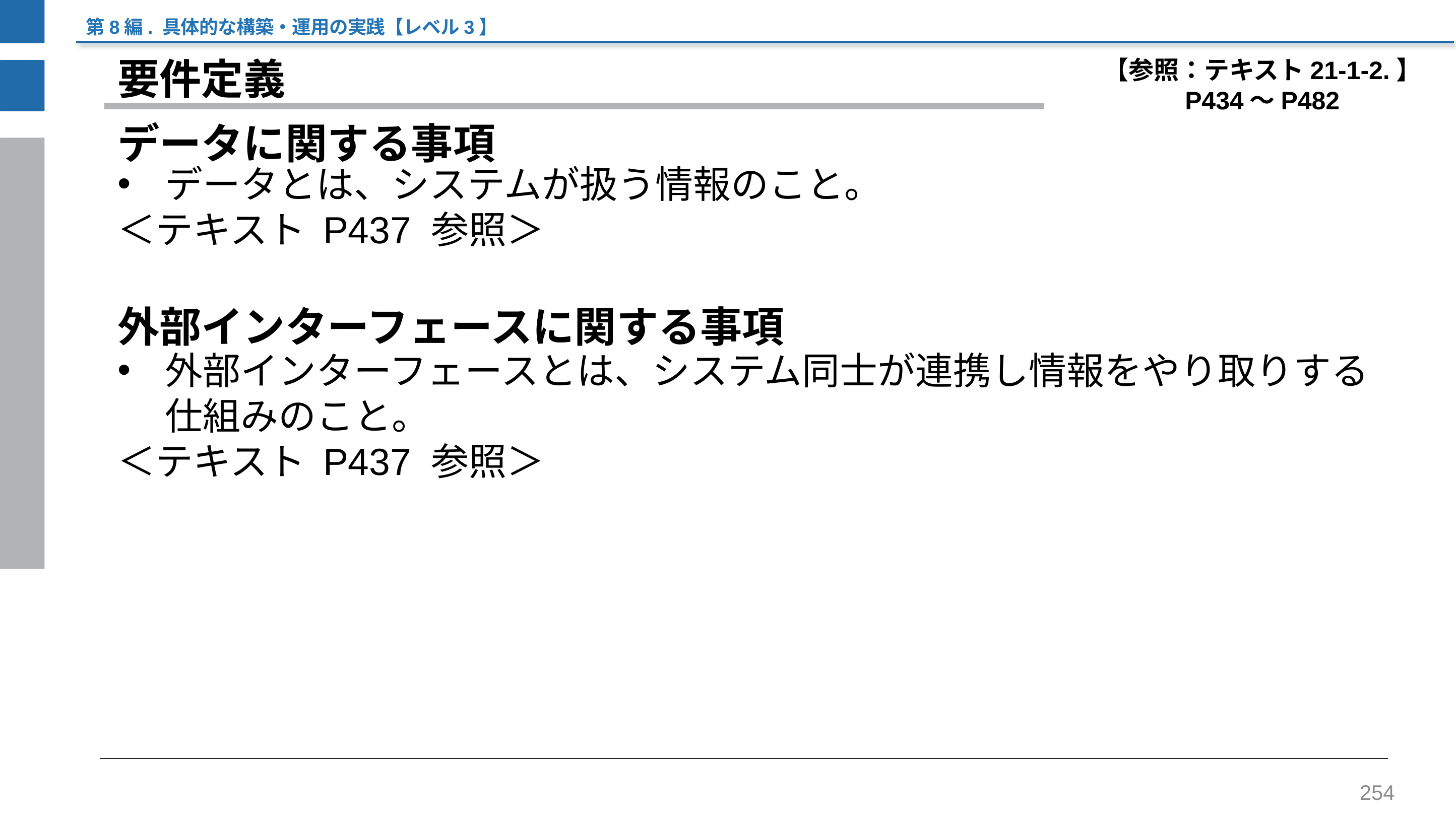

第8編. 具体的な構築・運用の実践【レベル3】
【参照：テキスト21-1-2.】
P434～P482
要件定義
データに関する事項
データとは、システムが扱う情報のこと。
＜テキスト P437 参照＞
外部インターフェースに関する事項
外部インターフェースとは、システム同士が連携し情報をやり取りする仕組みのこと。
＜テキスト P437 参照＞
254